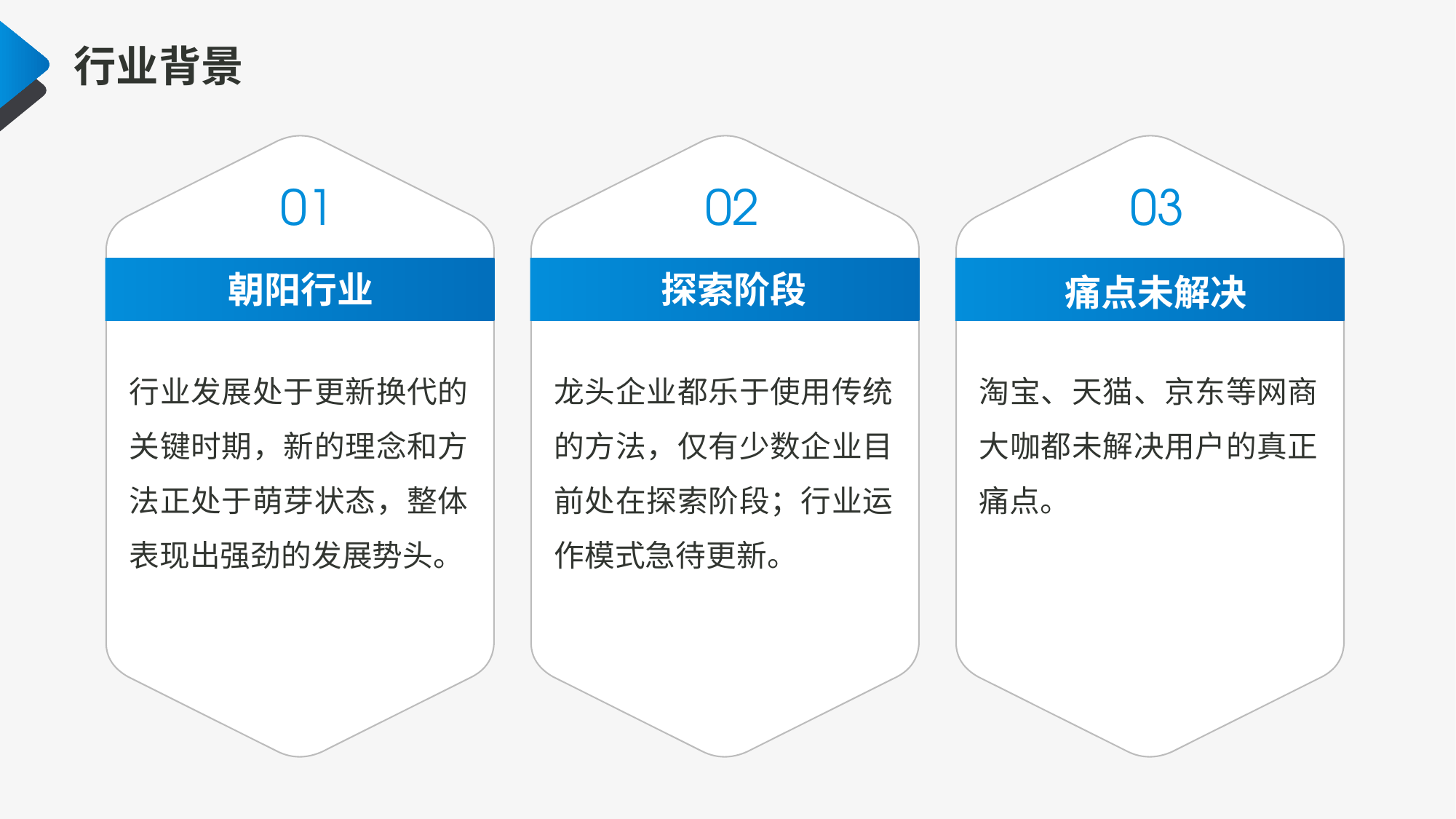

行业背景

01
02
03

探索阶段
朝阳行业
痛点未解决
行业发展处于更新换代的关键时期，新的理念和方法正处于萌芽状态，整体表现出强劲的发展势头。
龙头企业都乐于使用传统的方法，仅有少数企业目前处在探索阶段；行业运作模式急待更新。
淘宝、天猫、京东等网商大咖都未解决用户的真正痛点。